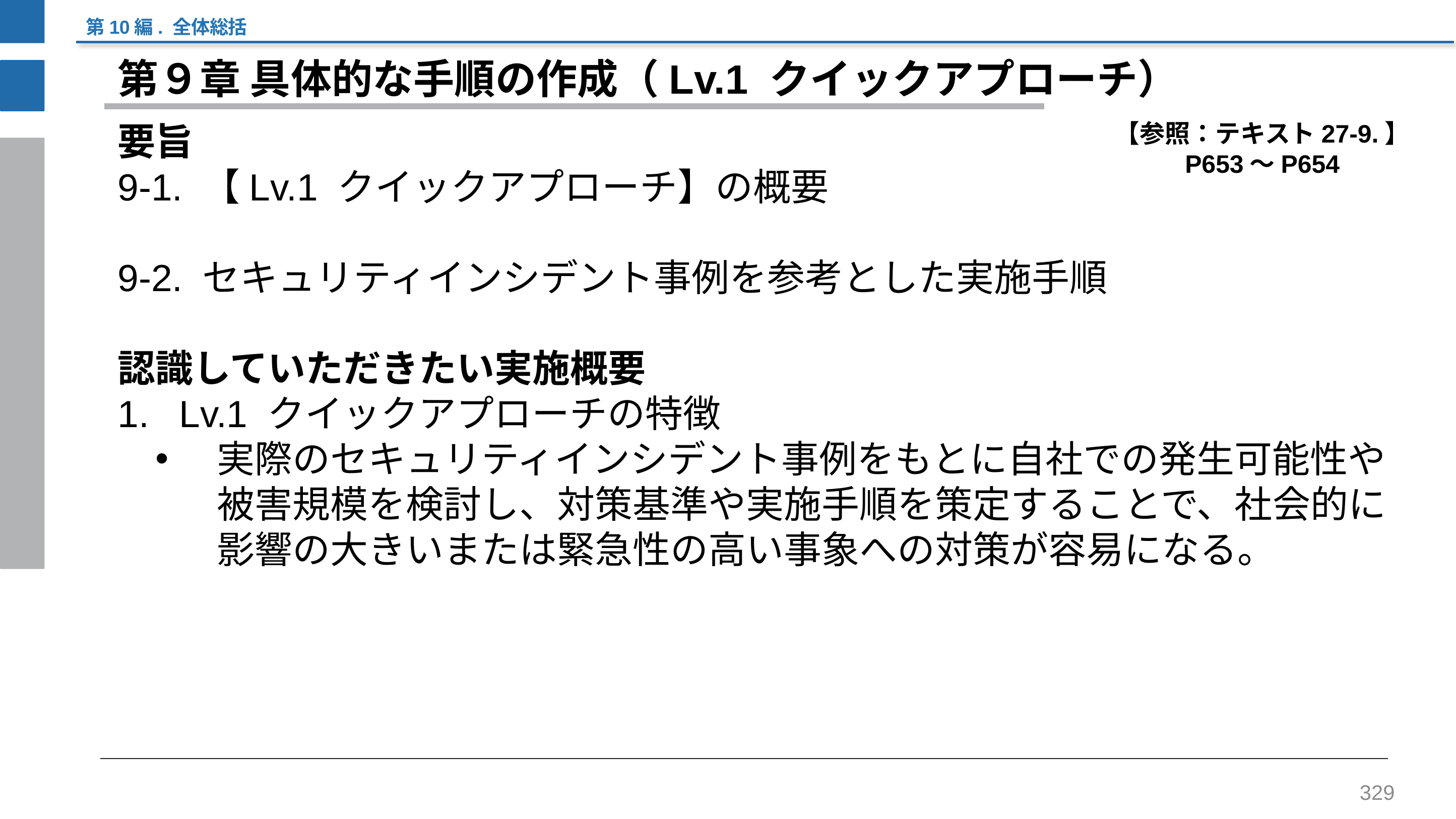

第10編. 全体総括
第９章 具体的な手順の作成（Lv.1 クイックアプローチ）
要旨
9-1. 【Lv.1 クイックアプローチ】の概要

9-2. セキュリティインシデント事例を参考とした実施手順

認識していただきたい実施概要
Lv.1 クイックアプローチの特徴
実際のセキュリティインシデント事例をもとに自社での発生可能性や被害規模を検討し、対策基準や実施手順を策定することで、社会的に影響の大きいまたは緊急性の高い事象への対策が容易になる。
【参照：テキスト27-9.】
P653～P654
329